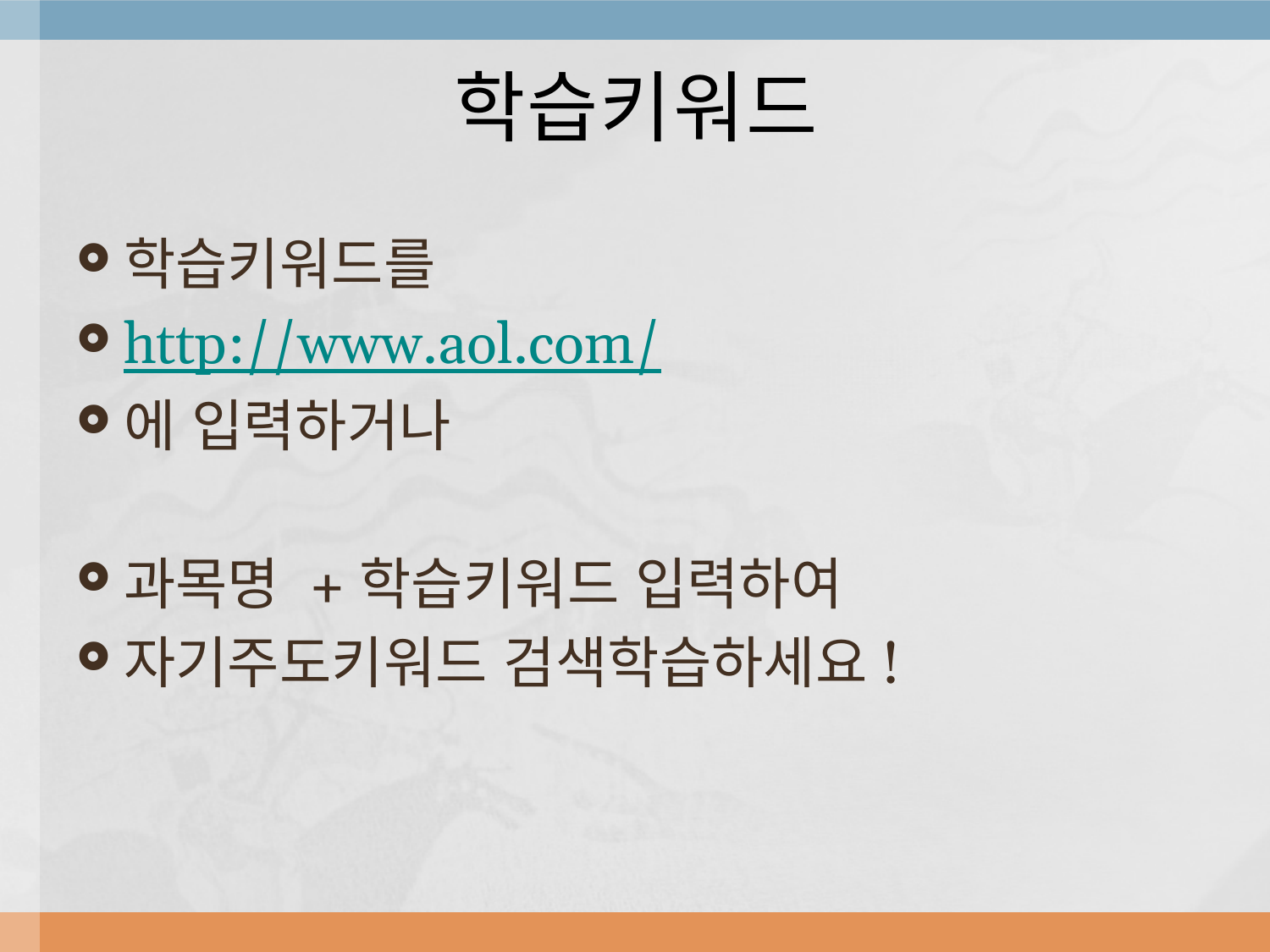

# 학습키워드
학습키워드를
http://www.aol.com/
에 입력하거나

과목명 +학습키워드 입력하여
자기주도키워드 검색학습하세요!